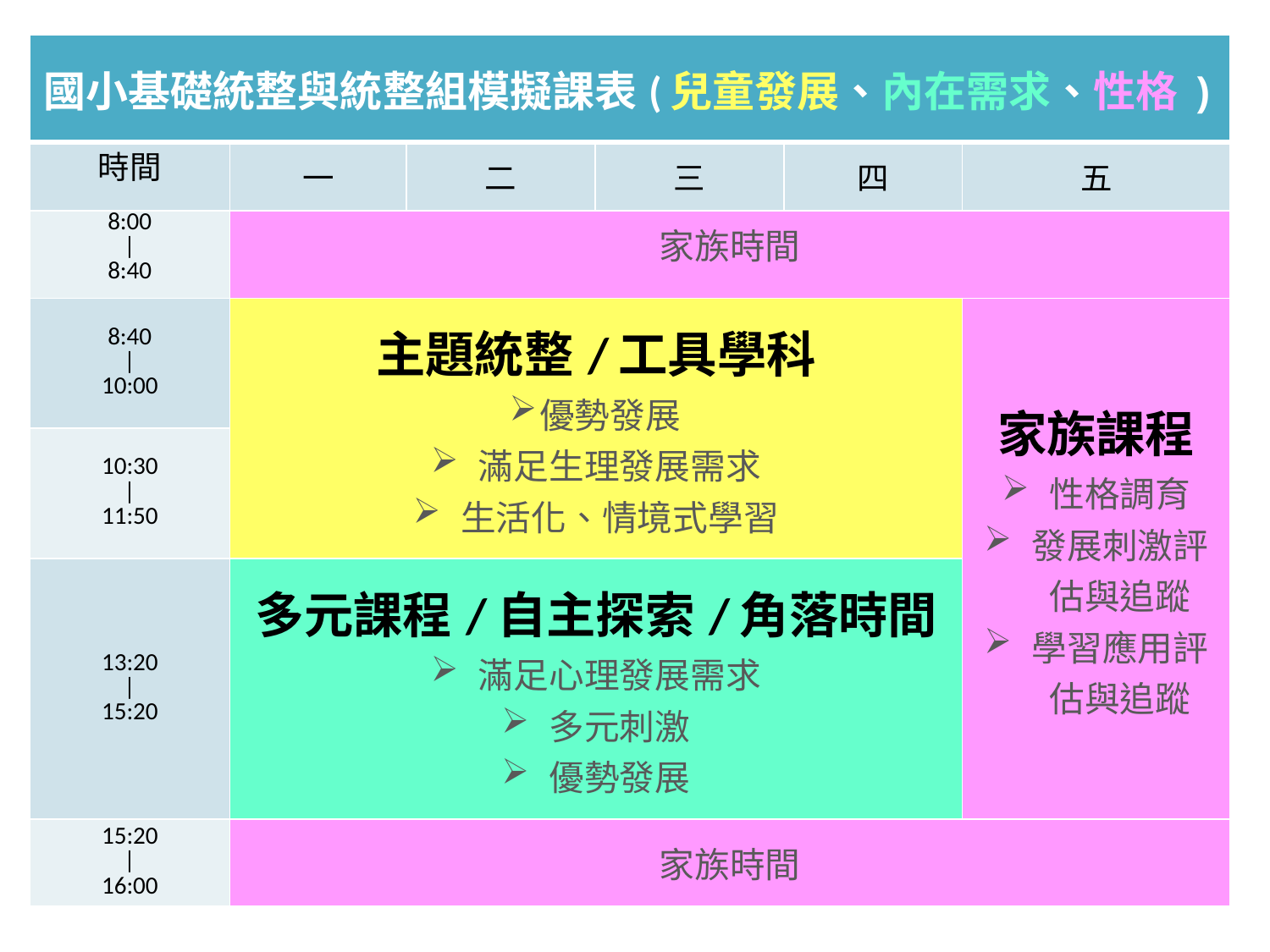

| 國小基礎統整與統整組模擬課表(兒童發展、內在需求、性格) |  |  |  |  |  |
| --- | --- | --- | --- | --- | --- |
| 時間 | 一 | 二 | 三 | 四 | 五 |
| 8:00 | 8:40 | 家族時間 |  |  |  |  |
| 8:40 | 10:00 | 主題統整/工具學科 優勢發展 滿足生理發展需求 生活化、情境式學習 |  |  |  | 家族課程 性格調育 發展刺激評估與追蹤 學習應用評估與追蹤 |
| 10:30 | 11:50 |  |  |  |  |  |
| 13:20 | 15:20 | 多元課程/自主探索/角落時間 滿足心理發展需求 多元刺激 優勢發展 |  |  |  |  |
| 15:20 | 16:00 | 家族時間 |  |  |  |  |